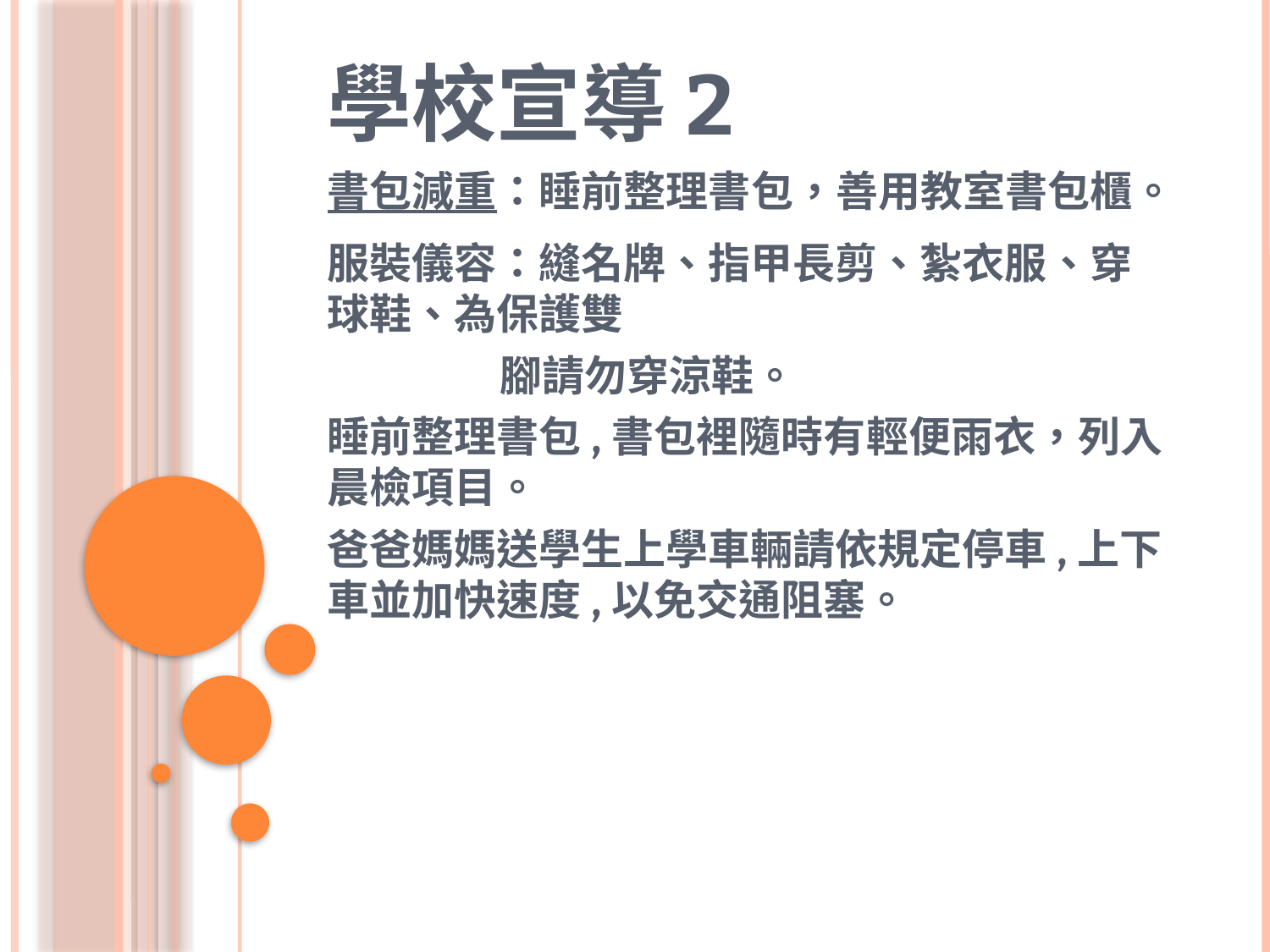

# 學校宣導2
書包減重：睡前整理書包，善用教室書包櫃。
服裝儀容：縫名牌、指甲長剪、紮衣服、穿球鞋、為保護雙
                 腳請勿穿涼鞋。
睡前整理書包,書包裡隨時有輕便雨衣，列入晨檢項目。
爸爸媽媽送學生上學車輛請依規定停車,上下車並加快速度,以免交通阻塞。